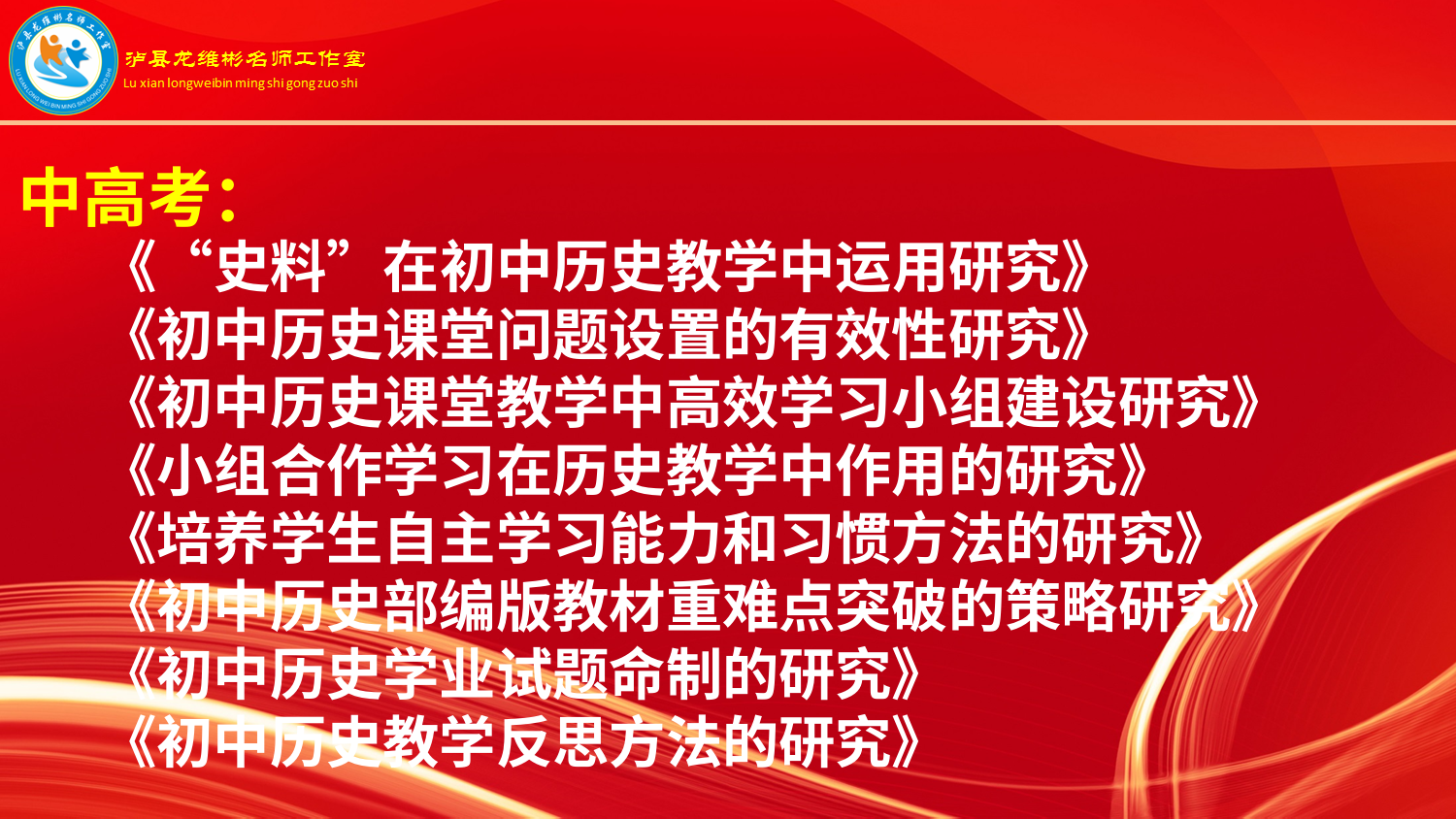

中高考：
《“史料”在初中历史教学中运用研究》
《初中历史课堂问题设置的有效性研究》
《初中历史课堂教学中高效学习小组建设研究》
《小组合作学习在历史教学中作用的研究》
《培养学生自主学习能力和习惯方法的研究》
《初中历史部编版教材重难点突破的策略研究》
《初中历史学业试题命制的研究》
《初中历史教学反思方法的研究》